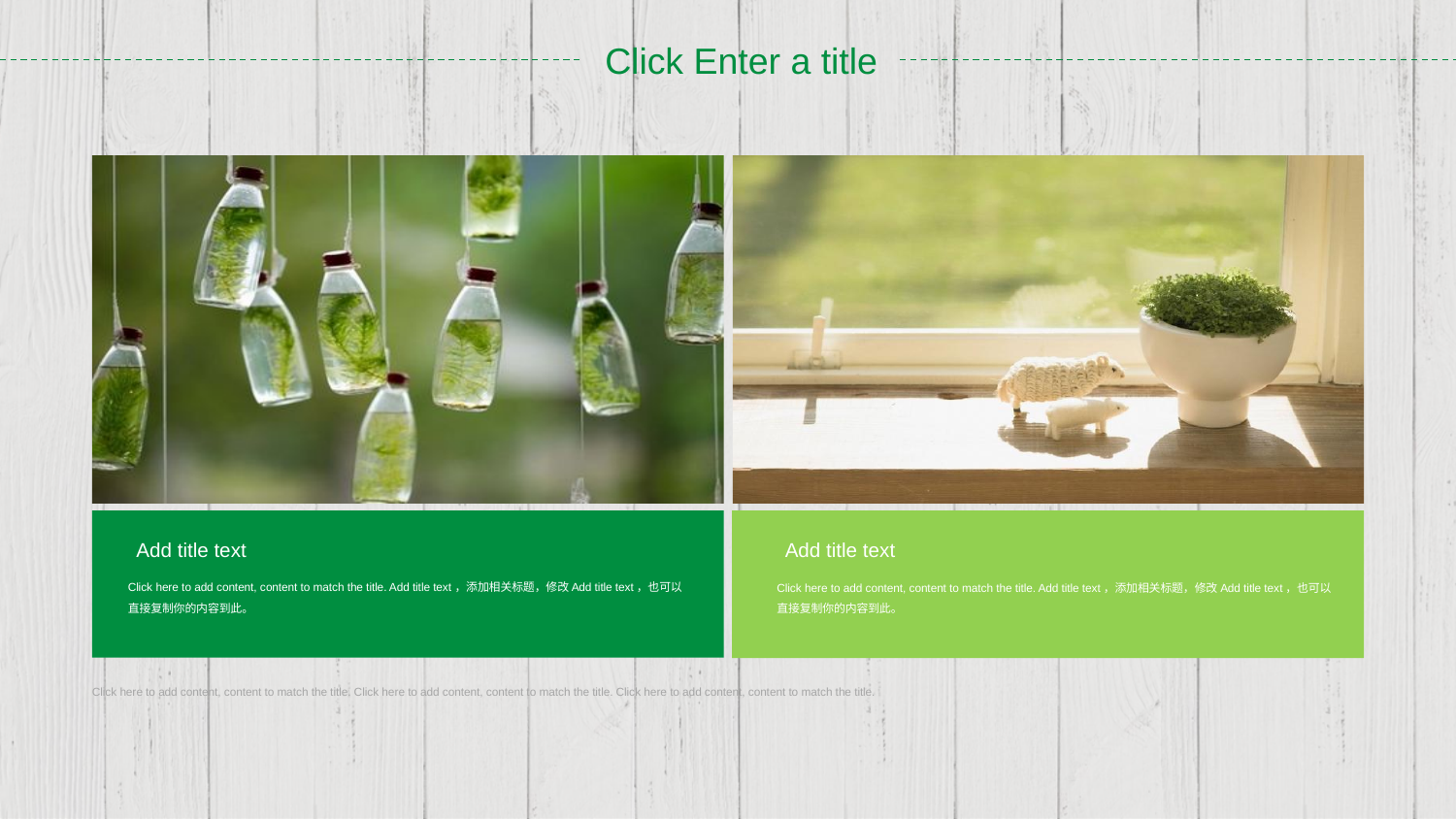

Add title text
Add title text
Click here to add content, content to match the title. Add title text，添加相关标题，修改Add title text，也可以直接复制你的内容到此。
Click here to add content, content to match the title. Add title text，添加相关标题，修改Add title text，也可以直接复制你的内容到此。
Click here to add content, content to match the title. Click here to add content, content to match the title. Click here to add content, content to match the title.